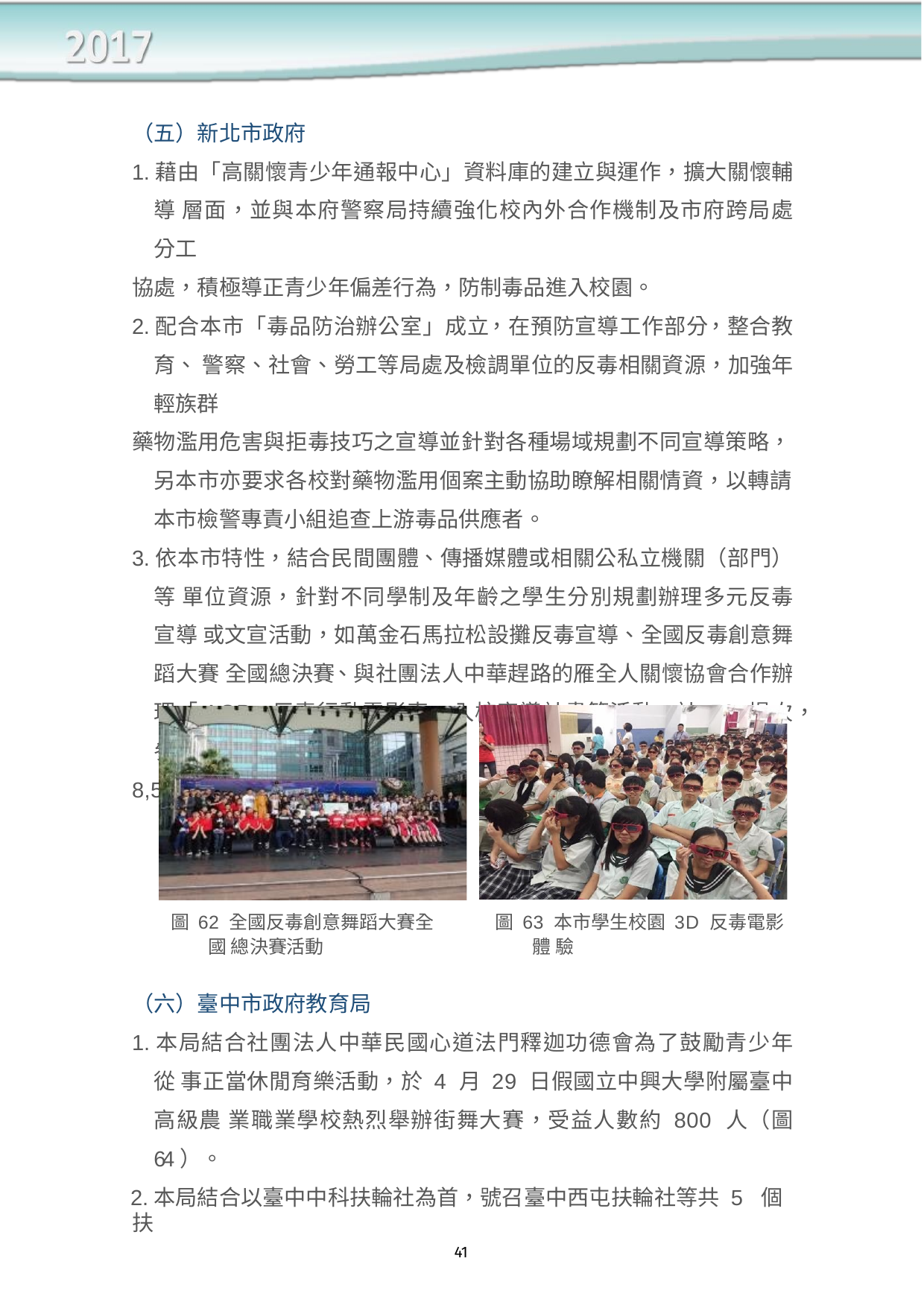

（五）新北市政府
1.藉由「高關懷青少年通報中心」資料庫的建立與運作，擴大關懷輔導 層面，並與本府警察局持續強化校內外合作機制及市府跨局處分工
協處，積極導正青少年偏差行為，防制毒品進入校園。
2.配合本市「毒品防治辦公室」成立，在預防宣導工作部分，整合教育、 警察、社會、勞工等局處及檢調單位的反毒相關資源，加強年輕族群
藥物濫用危害與拒毒技巧之宣導並針對各種場域規劃不同宣導策略，  另本市亦要求各校對藥物濫用個案主動協助瞭解相關情資，以轉請 本市檢警專責小組追查上游毒品供應者。
3.依本市特性，結合民間團體、傳播媒體或相關公私立機關（部門）等 單位資源，針對不同學制及年齡之學生分別規劃辦理多元反毒宣導 或文宣活動，如萬金石馬拉松設攤反毒宣導、全國反毒創意舞蹈大賽 全國總決賽、與社團法人中華趕路的雁全人關懷協會合作辦理「AGP  反毒行動電影車」入校宣導計畫等活動，計 53 場次，參加人數 1 萬
8,523 人次。（圖 62、63）

圖 62 全國反毒創意舞蹈大賽全國 總決賽活動
圖 63 本市學生校園 3D 反毒電影體 驗

（六）臺中市政府教育局
1.本局結合社團法人中華民國心道法門釋迦功德會為了鼓勵青少年從 事正當休閒育樂活動，於 4 月 29 日假國立中興大學附屬臺中高級農 業職業學校熱烈舉辦街舞大賽，受益人數約 800 人（圖 64）。
2.本局結合以臺中中科扶輪社為首，號召臺中西屯扶輪社等共 5 個扶
41